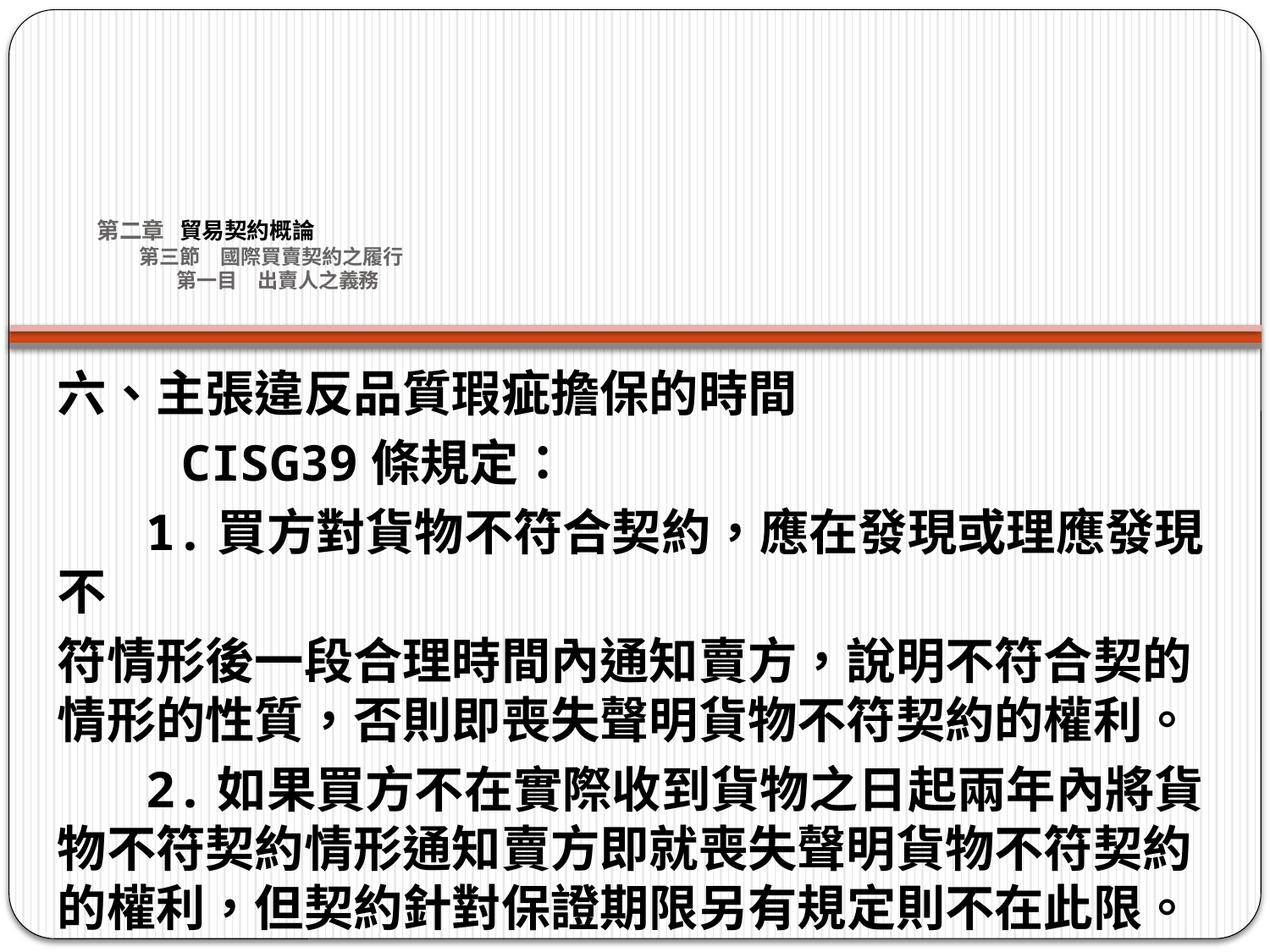

# 第二章   貿易契約概論 第三節　國際買賣契約之履行 第一目　出賣人之義務
六、主張違反品質瑕疵擔保的時間
         CISG39條規定：
   1.買方對貨物不符合契約，應在發現或理應發現不
符情形後一段合理時間內通知賣方，說明不符合契的情形的性質，否則即喪失聲明貨物不符契約的權利。
   2.如果買方不在實際收到貨物之日起兩年內將貨物不符契約情形通知賣方即就喪失聲明貨物不符契約的權利，但契約針對保證期限另有規定則不在此限。